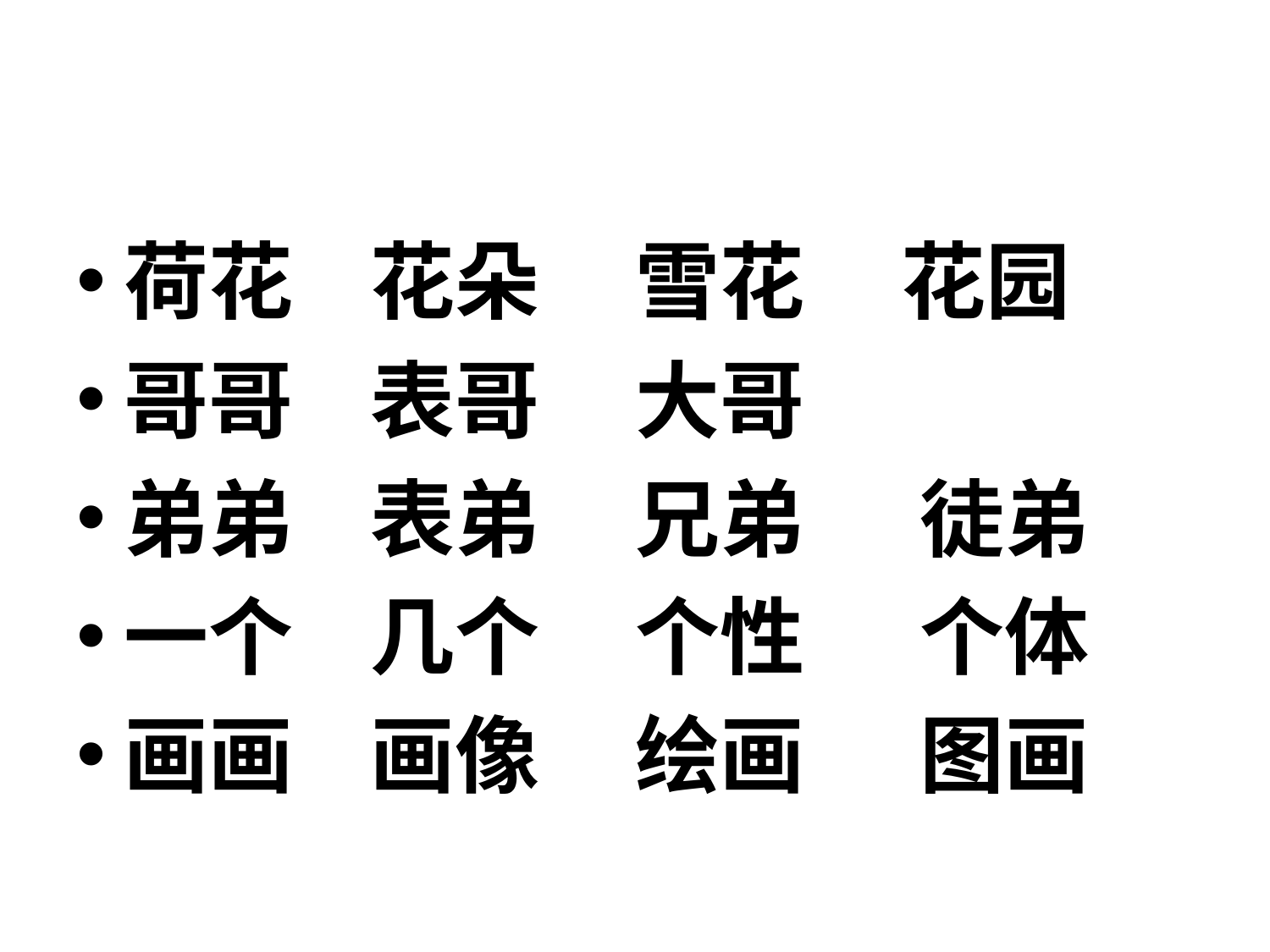

荷花    花朵     雪花     花园
哥哥    表哥     大哥
弟弟    表弟     兄弟      徒弟
一个    几个     个性      个体
画画    画像     绘画      图画